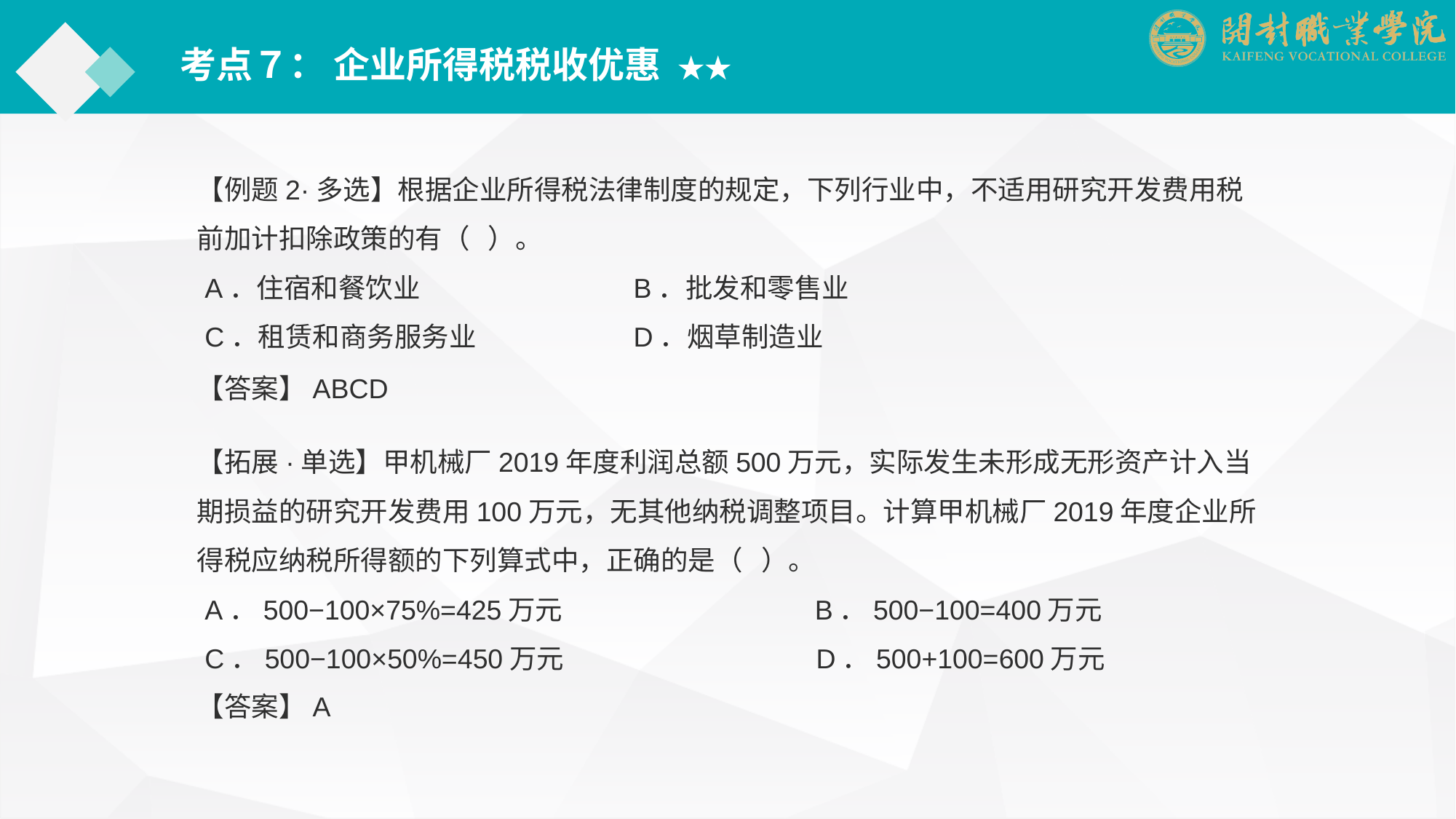

考点７： 企业所得税税收优惠  ★★
【例题2·多选】根据企业所得税法律制度的规定，下列行业中，不适用研究开发费用税前加计扣除政策的有（   ）。
 A．住宿和餐饮业		B．批发和零售业
 C．租赁和商务服务业		D．烟草制造业
【答案】ABCD
【拓展·单选】甲机械厂2019年度利润总额500万元，实际发生未形成无形资产计入当期损益的研究开发费用100万元，无其他纳税调整项目。计算甲机械厂2019年度企业所得税应纳税所得额的下列算式中，正确的是（   ）。
 A．500−100×75%=425万元　　　　　　　　　B．500−100=400万元
 C．500−100×50%=450万元　　　　　　　　　D．500+100=600万元
【答案】A